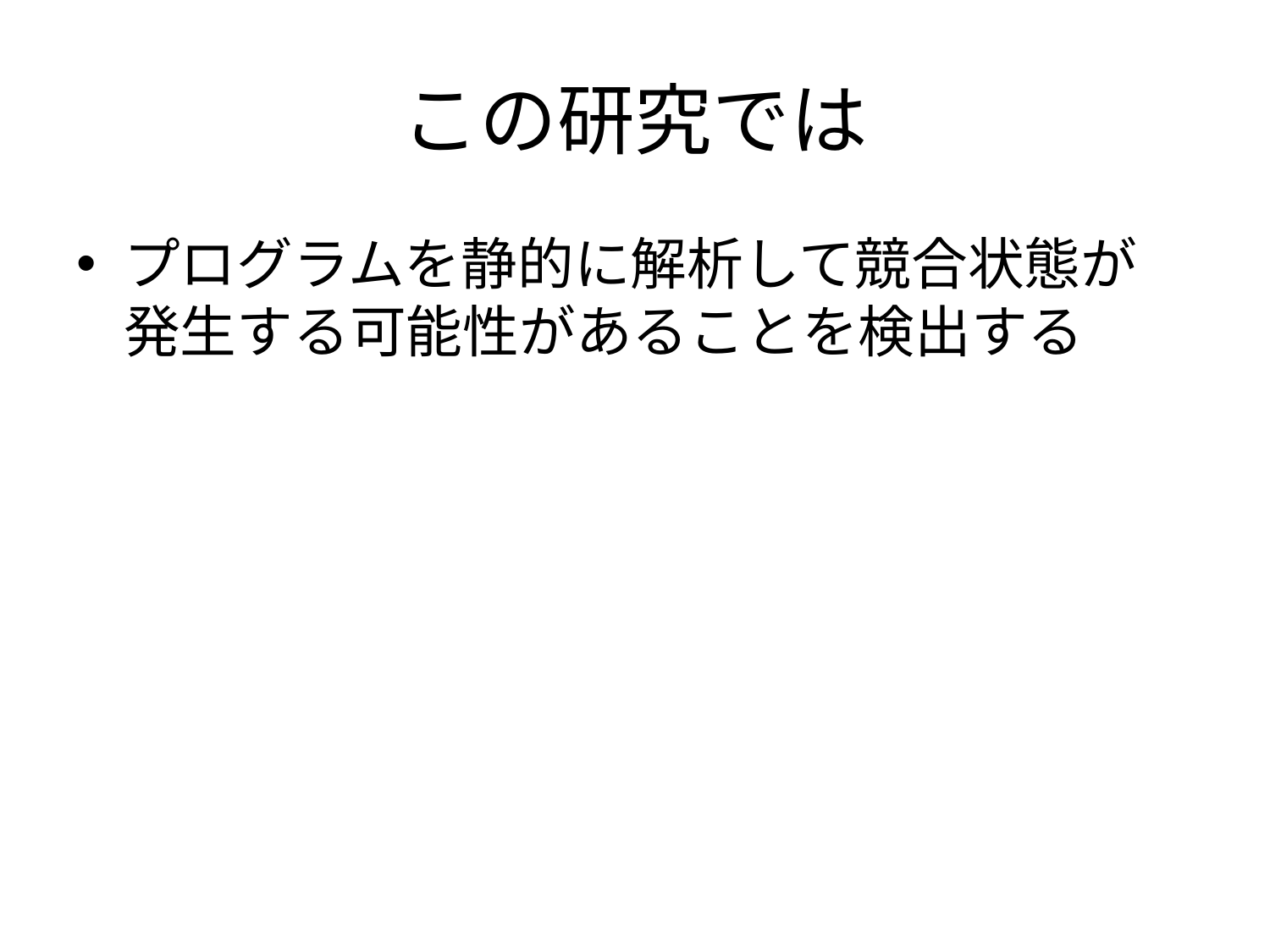

# この研究では
プログラムを静的に解析して競合状態が
発生する可能性があることを検出する